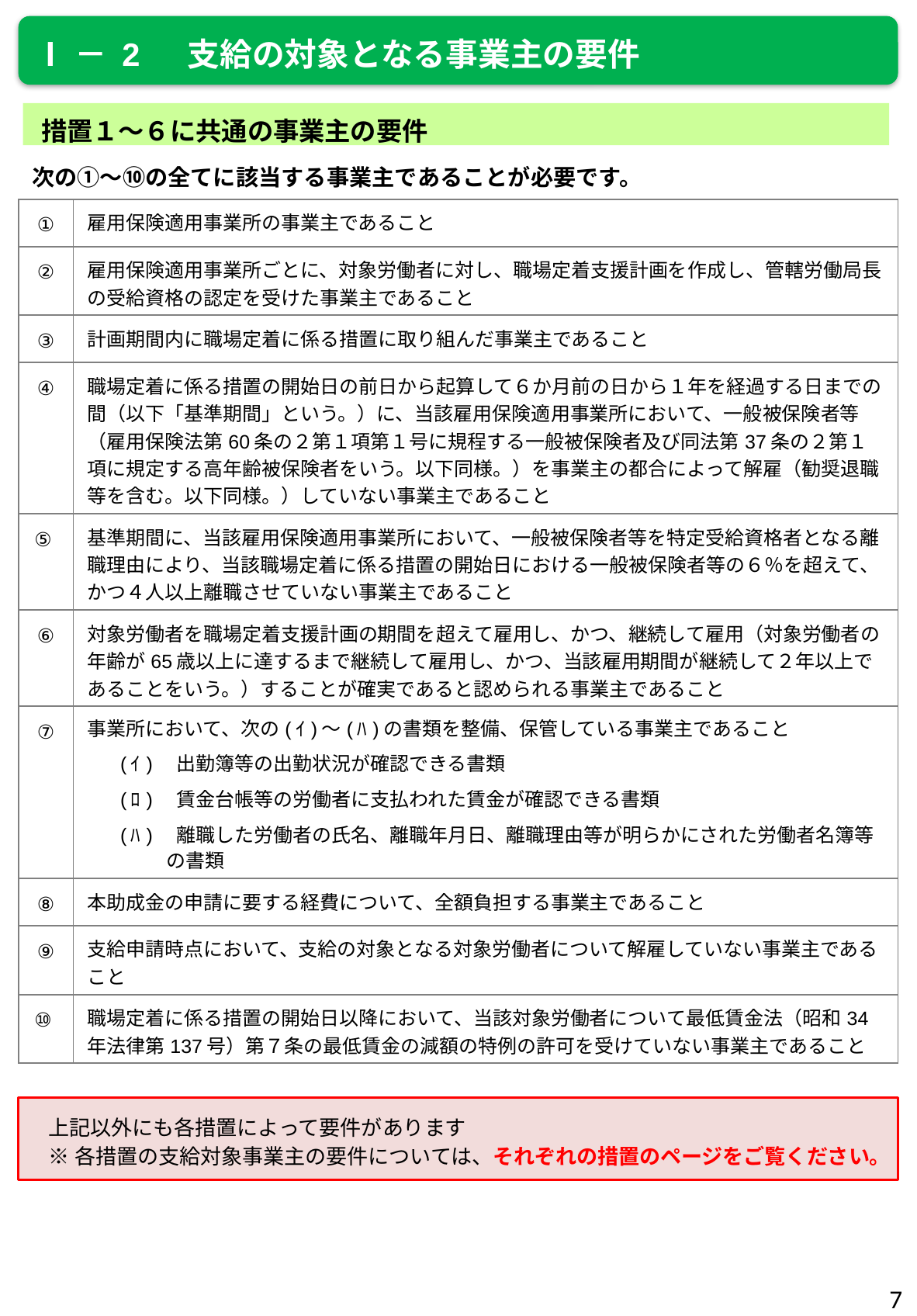

Ⅰ－ 2 　支給の対象となる事業主の要件
措置１～６に共通の事業主の要件
次の①～⑩の全てに該当する事業主であることが必要です。
| ① | 雇用保険適用事業所の事業主であること |
| --- | --- |
| ② | 雇用保険適用事業所ごとに、対象労働者に対し、職場定着支援計画を作成し、管轄労働局長の受給資格の認定を受けた事業主であること |
| ③ | 計画期間内に職場定着に係る措置に取り組んだ事業主であること |
| ④ | 職場定着に係る措置の開始日の前日から起算して６か月前の日から１年を経過する日までの間（以下「基準期間」という。）に、当該雇用保険適用事業所において、一般被保険者等（雇用保険法第60条の２第１項第１号に規程する一般被保険者及び同法第37条の２第１項に規定する高年齢被保険者をいう。以下同様。）を事業主の都合によって解雇（勧奨退職等を含む。以下同様。）していない事業主であること |
| ⑤ | 基準期間に、当該雇用保険適用事業所において、一般被保険者等を特定受給資格者となる離職理由により、当該職場定着に係る措置の開始日における一般被保険者等の６％を超えて、かつ４人以上離職させていない事業主であること |
| ⑥ | 対象労働者を職場定着支援計画の期間を超えて雇用し、かつ、継続して雇用（対象労働者の年齢が65歳以上に達するまで継続して雇用し、かつ、当該雇用期間が継続して２年以上であることをいう。）することが確実であると認められる事業主であること |
| ⑦ | 事業所において、次の(ｲ)～(ﾊ)の書類を整備、保管している事業主であること (ｲ)　出勤簿等の出勤状況が確認できる書類 (ﾛ)　賃金台帳等の労働者に支払われた賃金が確認できる書類 (ﾊ)　離職した労働者の氏名、離職年月日、離職理由等が明らかにされた労働者名簿等の書類 |
| ⑧ | 本助成金の申請に要する経費について、全額負担する事業主であること |
| ⑨ | 支給申請時点において、支給の対象となる対象労働者について解雇していない事業主であること |
| ⑩ | 職場定着に係る措置の開始日以降において、当該対象労働者について最低賃金法（昭和34年法律第137号）第７条の最低賃金の減額の特例の許可を受けていない事業主であること |

上記以外にも各措置によって要件があります
※各措置の支給対象事業主の要件については、それぞれの措置のページをご覧ください。
7